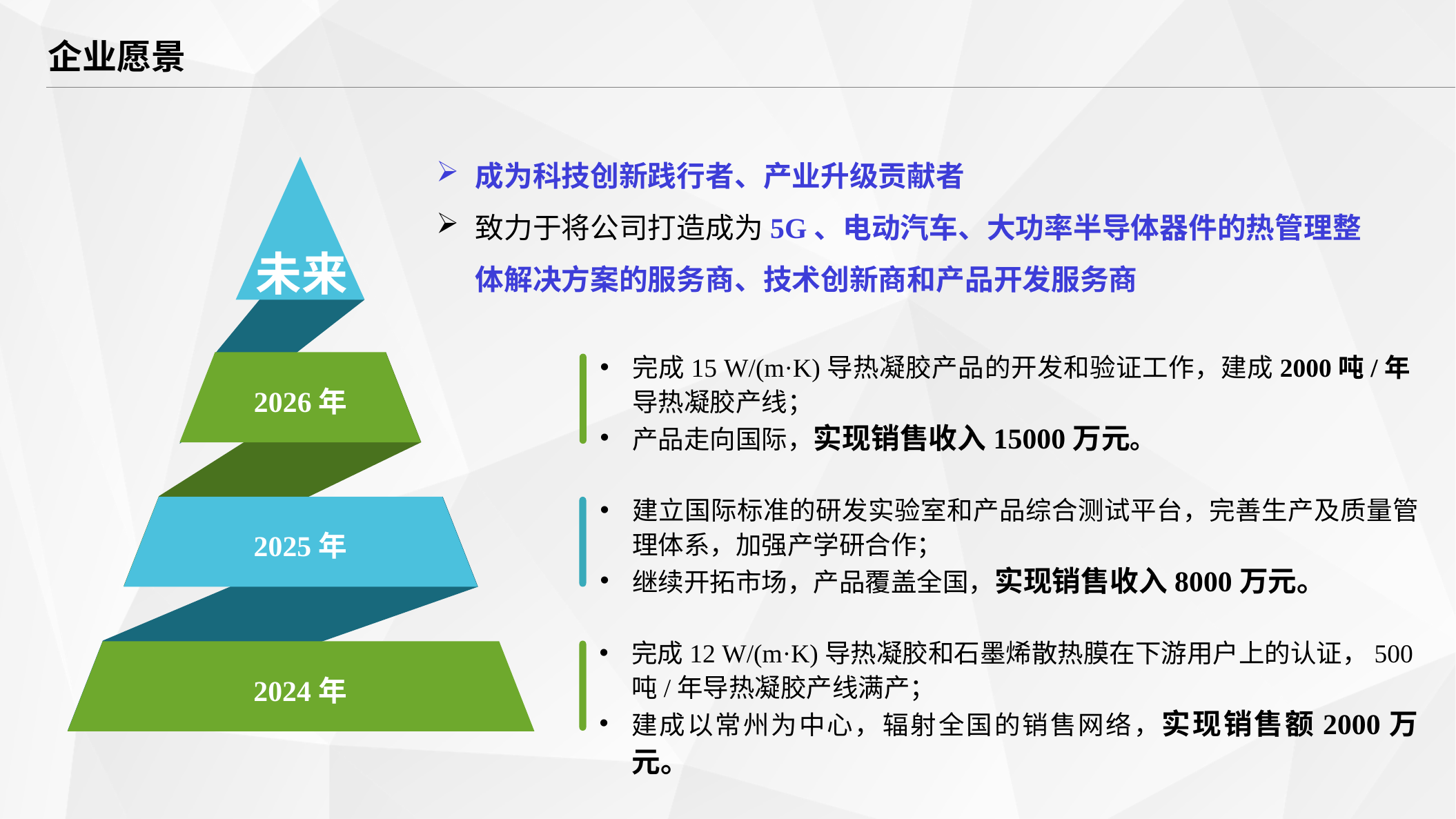

企业愿景
成为科技创新践行者、产业升级贡献者
致力于将公司打造成为5G、电动汽车、大功率半导体器件的热管理整体解决方案的服务商、技术创新商和产品开发服务商

未来

2026年

2025年

2024年
完成15 W/(m·K)导热凝胶产品的开发和验证工作，建成2000吨/年导热凝胶产线；
产品走向国际，实现销售收入15000万元。

建立国际标准的研发实验室和产品综合测试平台，完善生产及质量管理体系，加强产学研合作；
继续开拓市场，产品覆盖全国，实现销售收入8000万元。

完成12 W/(m·K)导热凝胶和石墨烯散热膜在下游用户上的认证，500吨/年导热凝胶产线满产；
建成以常州为中心，辐射全国的销售网络，实现销售额2000万元。